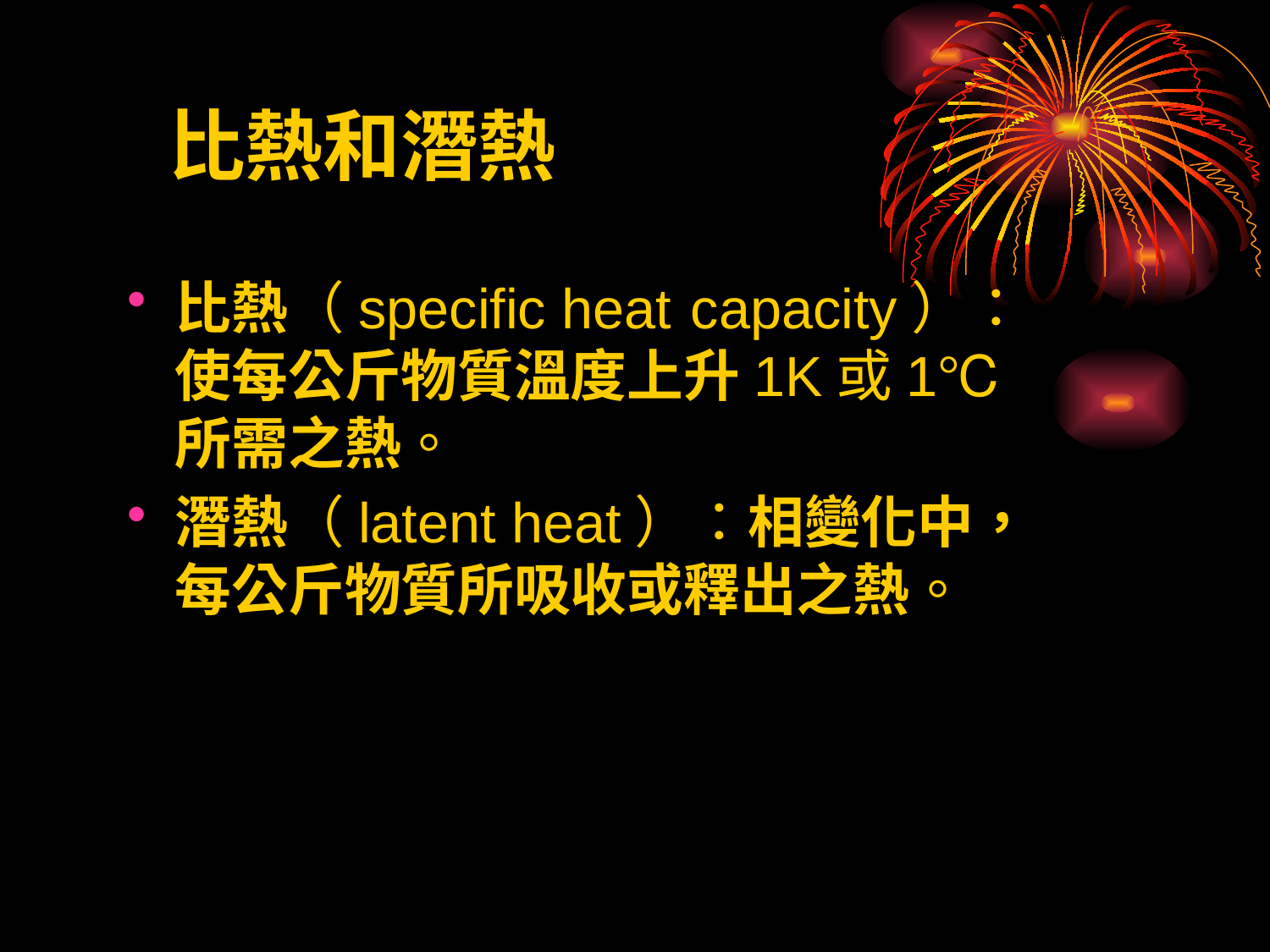

# 比熱和潛熱
比熱（specific heat capacity）：使每公斤物質溫度上升1K或1℃所需之熱。
潛熱（latent heat）：相變化中，每公斤物質所吸收或釋出之熱。